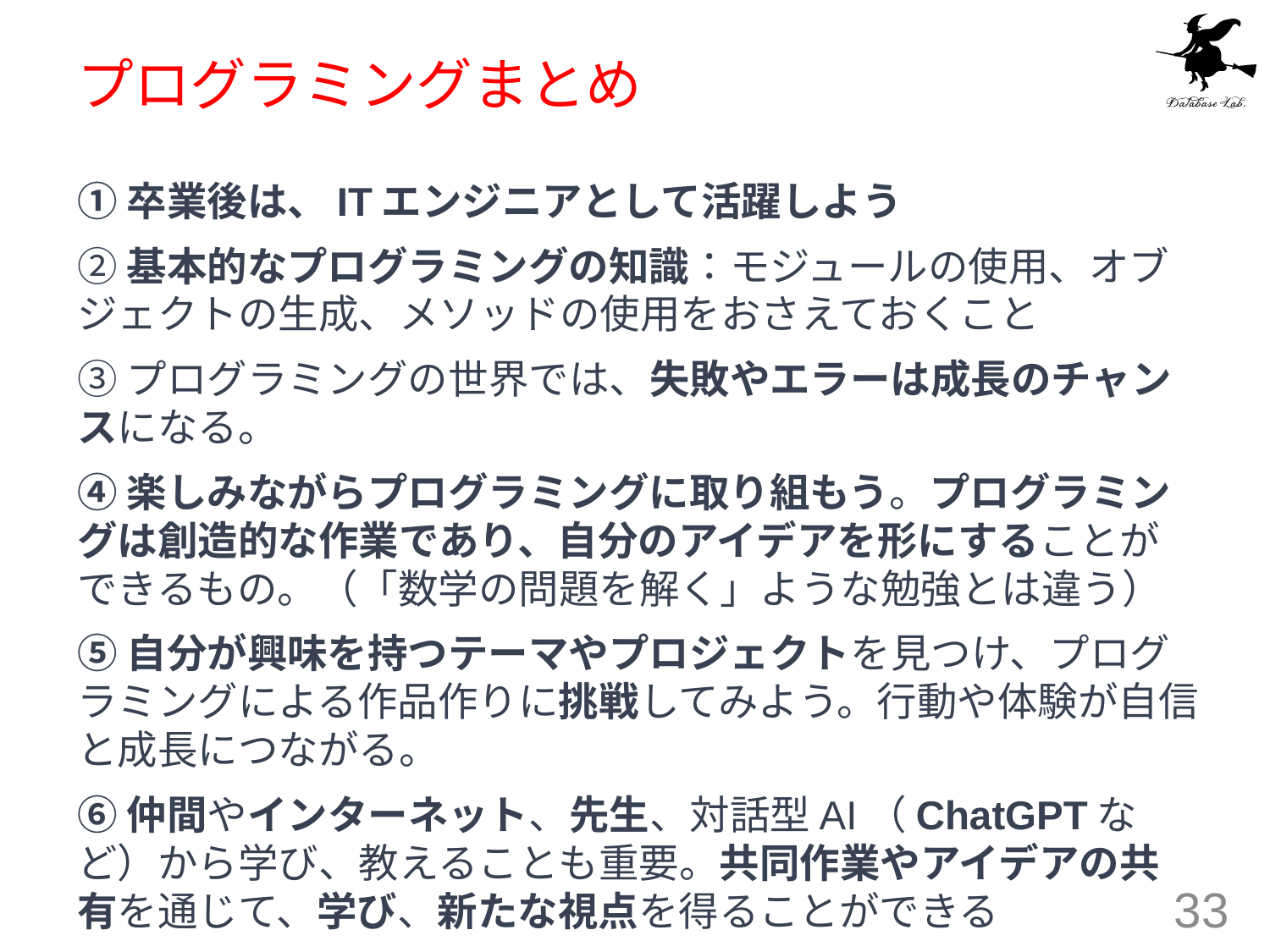

# プログラミングまとめ
①卒業後は、ITエンジニアとして活躍しよう
②基本的なプログラミングの知識：モジュールの使用、オブジェクトの生成、メソッドの使用をおさえておくこと
③プログラミングの世界では、失敗やエラーは成長のチャンスになる。
④楽しみながらプログラミングに取り組もう。プログラミングは創造的な作業であり、自分のアイデアを形にすることができるもの。（「数学の問題を解く」ような勉強とは違う）
⑤自分が興味を持つテーマやプロジェクトを見つけ、プログラミングによる作品作りに挑戦してみよう。行動や体験が自信と成長につながる。
⑥仲間やインターネット、先生、対話型AI（ChatGPTなど）から学び、教えることも重要。共同作業やアイデアの共有を通じて、学び、新たな視点を得ることができる

33